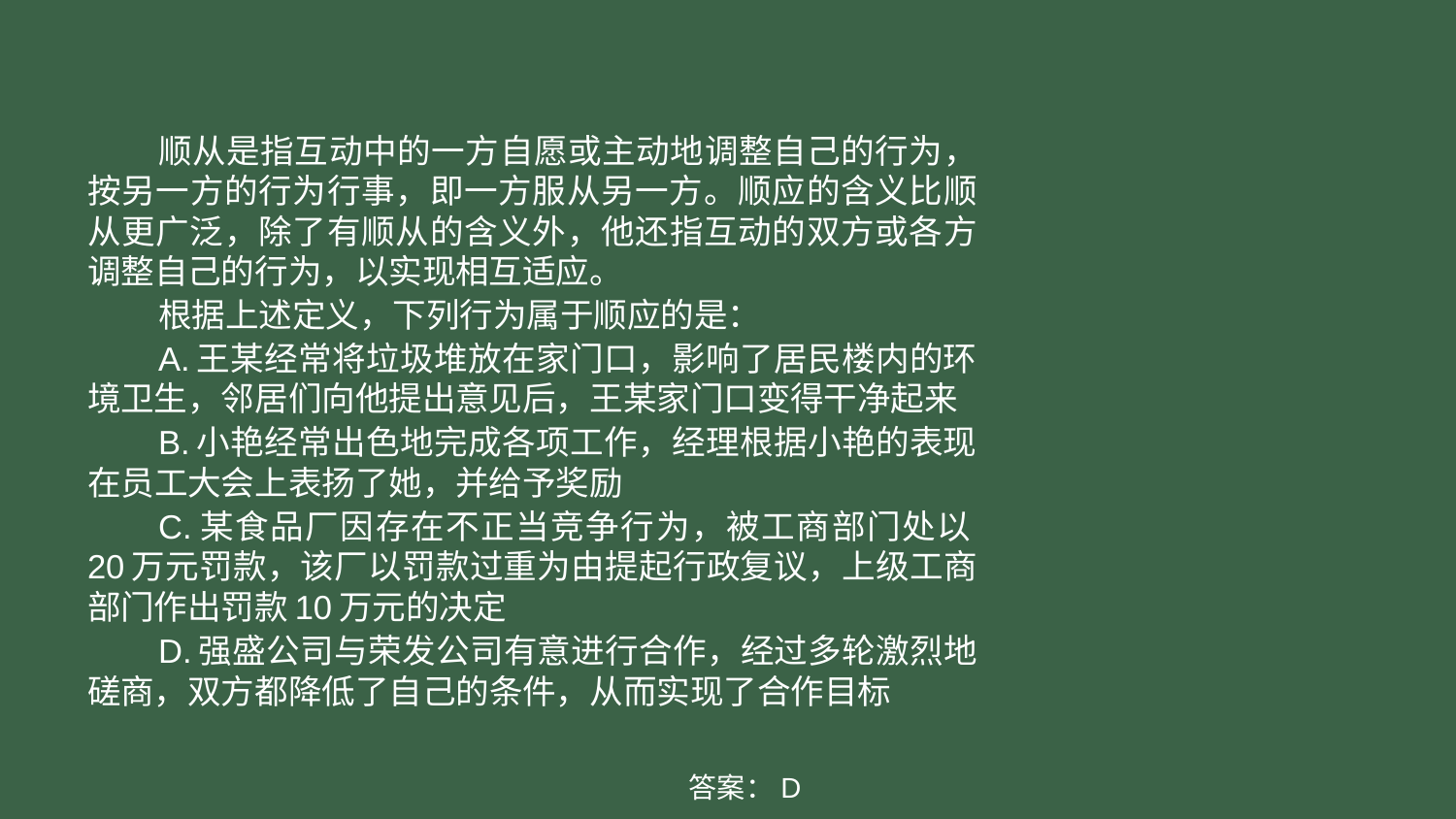

顺从是指互动中的一方自愿或主动地调整自己的行为，按另一方的行为行事，即一方服从另一方。顺应的含义比顺从更广泛，除了有顺从的含义外，他还指互动的双方或各方调整自己的行为，以实现相互适应。
根据上述定义，下列行为属于顺应的是：
A.王某经常将垃圾堆放在家门口，影响了居民楼内的环境卫生，邻居们向他提出意见后，王某家门口变得干净起来
B.小艳经常出色地完成各项工作，经理根据小艳的表现在员工大会上表扬了她，并给予奖励
C.某食品厂因存在不正当竞争行为，被工商部门处以20万元罚款，该厂以罚款过重为由提起行政复议，上级工商部门作出罚款10万元的决定
D.强盛公司与荣发公司有意进行合作，经过多轮激烈地磋商，双方都降低了自己的条件，从而实现了合作目标

答案：D